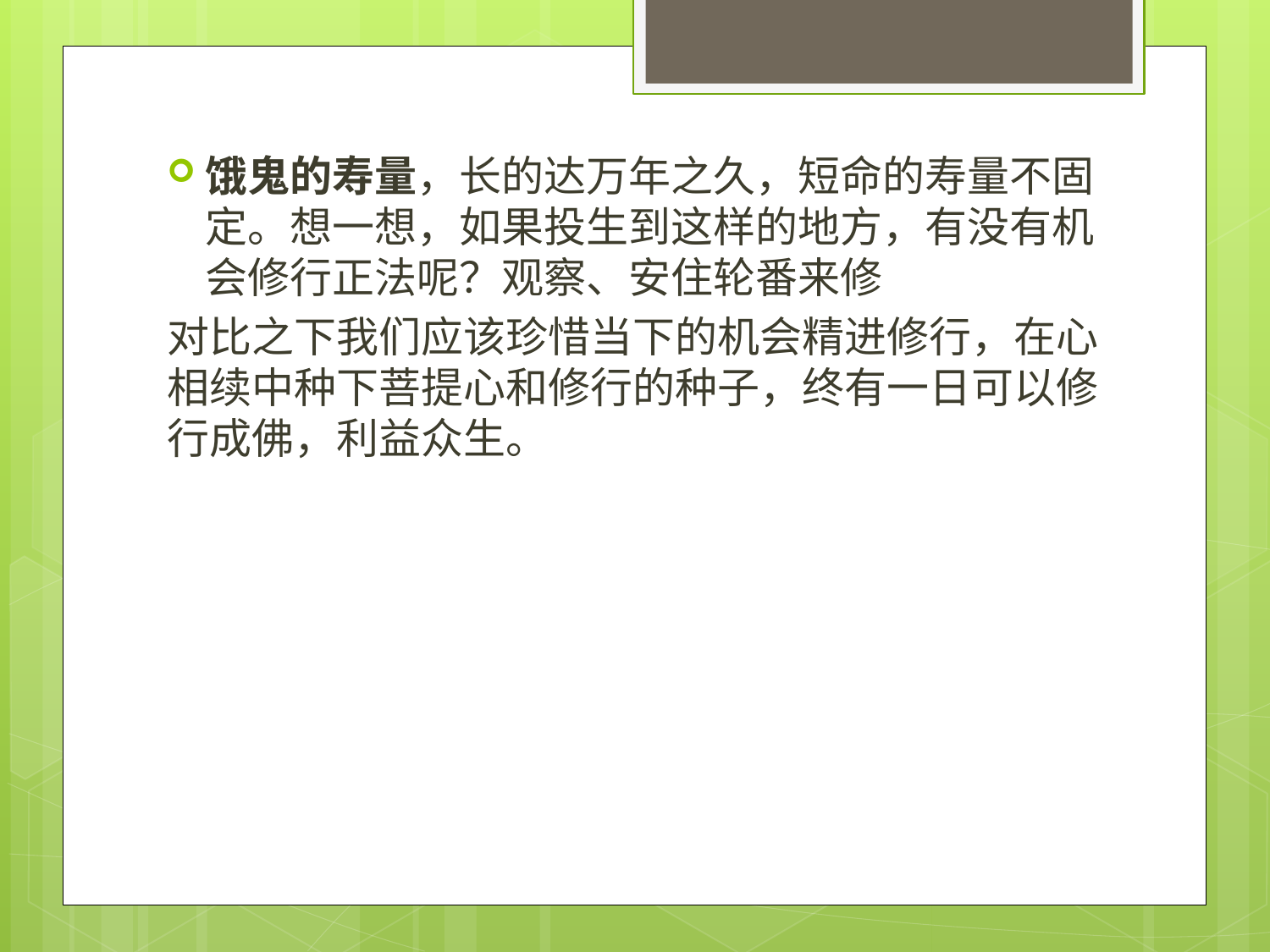

#
饿鬼的寿量，长的达万年之久，短命的寿量不固定。想一想，如果投生到这样的地方，有没有机会修行正法呢？观察、安住轮番来修
对比之下我们应该珍惜当下的机会精进修行，在心相续中种下菩提心和修行的种子，终有一日可以修行成佛，利益众生。